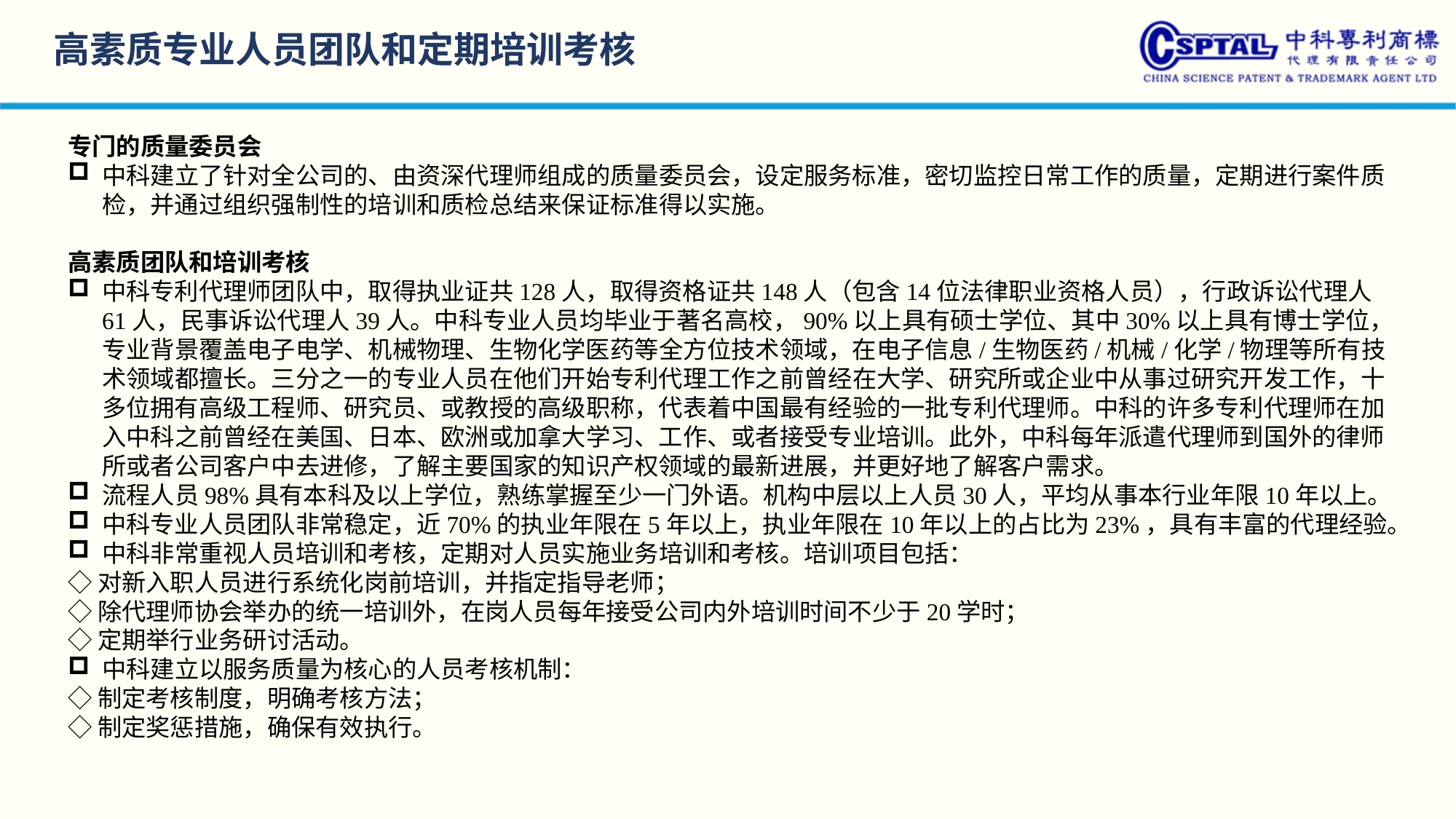

高素质专业人员团队和定期培训考核
专门的质量委员会
中科建立了针对全公司的、由资深代理师组成的质量委员会，设定服务标准，密切监控日常工作的质量，定期进行案件质检，并通过组织强制性的培训和质检总结来保证标准得以实施。

高素质团队和培训考核
中科专利代理师团队中，取得执业证共128人，取得资格证共148人（包含14位法律职业资格人员），行政诉讼代理人61人，民事诉讼代理人39人。中科专业人员均毕业于著名高校，90%以上具有硕士学位、其中30%以上具有博士学位，专业背景覆盖电子电学、机械物理、生物化学医药等全方位技术领域，在电子信息/生物医药/机械/化学/物理等所有技术领域都擅长。三分之一的专业人员在他们开始专利代理工作之前曾经在大学、研究所或企业中从事过研究开发工作，十多位拥有高级工程师、研究员、或教授的高级职称，代表着中国最有经验的一批专利代理师。中科的许多专利代理师在加入中科之前曾经在美国、日本、欧洲或加拿大学习、工作、或者接受专业培训。此外，中科每年派遣代理师到国外的律师所或者公司客户中去进修，了解主要国家的知识产权领域的最新进展，并更好地了解客户需求。
流程人员98%具有本科及以上学位，熟练掌握至少一门外语。机构中层以上人员30人，平均从事本行业年限10年以上。
中科专业人员团队非常稳定，近70%的执业年限在5年以上，执业年限在10年以上的占比为23%，具有丰富的代理经验。
中科非常重视人员培训和考核，定期对人员实施业务培训和考核。培训项目包括：
◇对新入职人员进行系统化岗前培训，并指定指导老师；
◇除代理师协会举办的统一培训外，在岗人员每年接受公司内外培训时间不少于20学时；
◇定期举行业务研讨活动。
中科建立以服务质量为核心的人员考核机制：
◇制定考核制度，明确考核方法；
◇制定奖惩措施，确保有效执行。